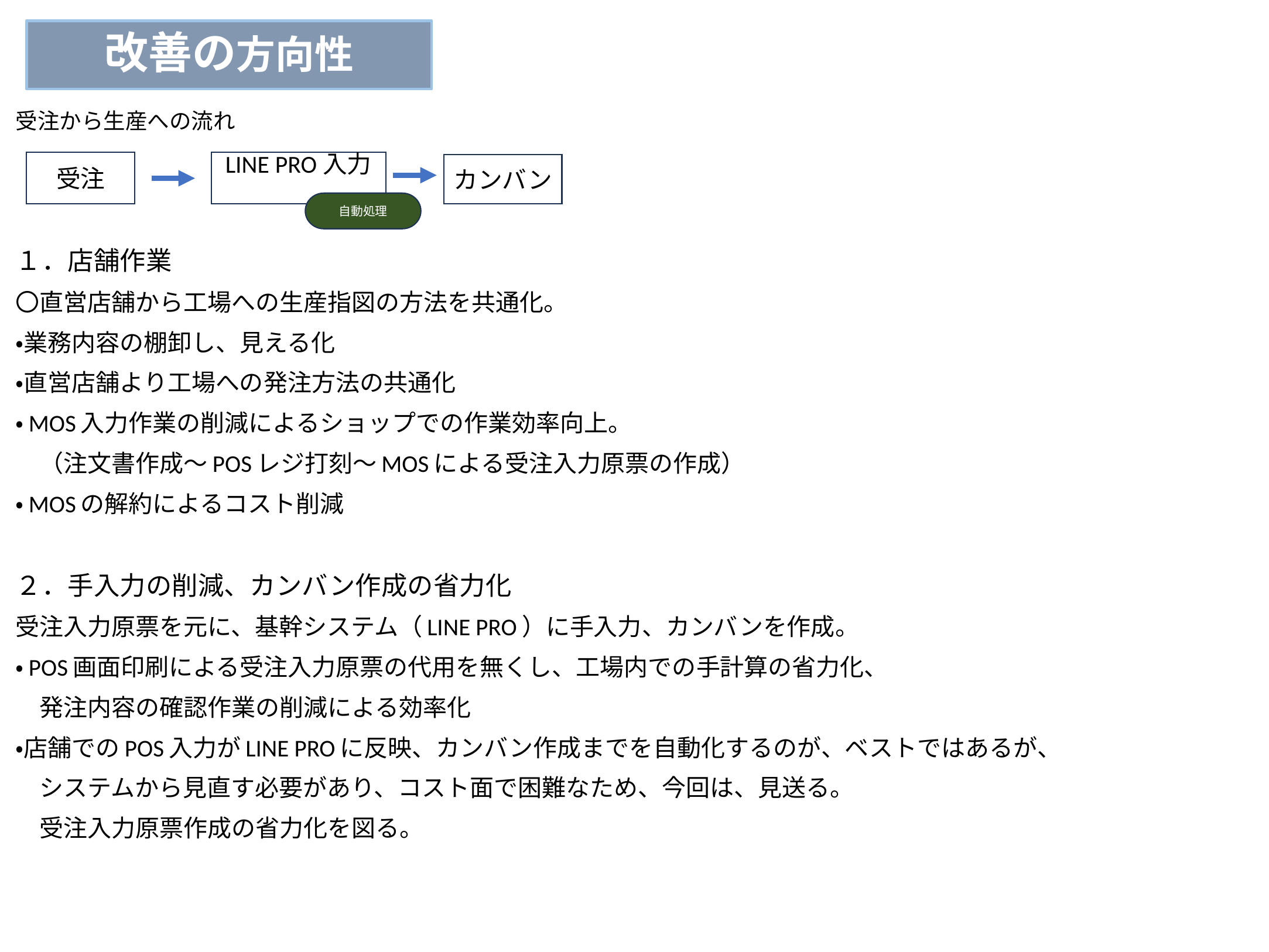

改善の方向性
受注から生産への流れ
LINE PRO入力
受注
カンバン
自動処理
１．店舗作業
〇直営店舗から工場への生産指図の方法を共通化。
・業務内容の棚卸し、見える化
・直営店舗より工場への発注方法の共通化
・MOS入力作業の削減によるショップでの作業効率向上。
　（注文書作成～POSレジ打刻～MOSによる受注入力原票の作成）
・MOSの解約によるコスト削減

２．手入力の削減、カンバン作成の省力化
受注入力原票を元に、基幹システム（LINE PRO）に手入力、カンバンを作成。
・POS画面印刷による受注入力原票の代用を無くし、工場内での手計算の省力化、
　発注内容の確認作業の削減による効率化
・店舗でのPOS入力がLINE PROに反映、カンバン作成までを自動化するのが、ベストではあるが、
　システムから見直す必要があり、コスト面で困難なため、今回は、見送る。
　受注入力原票作成の省力化を図る。